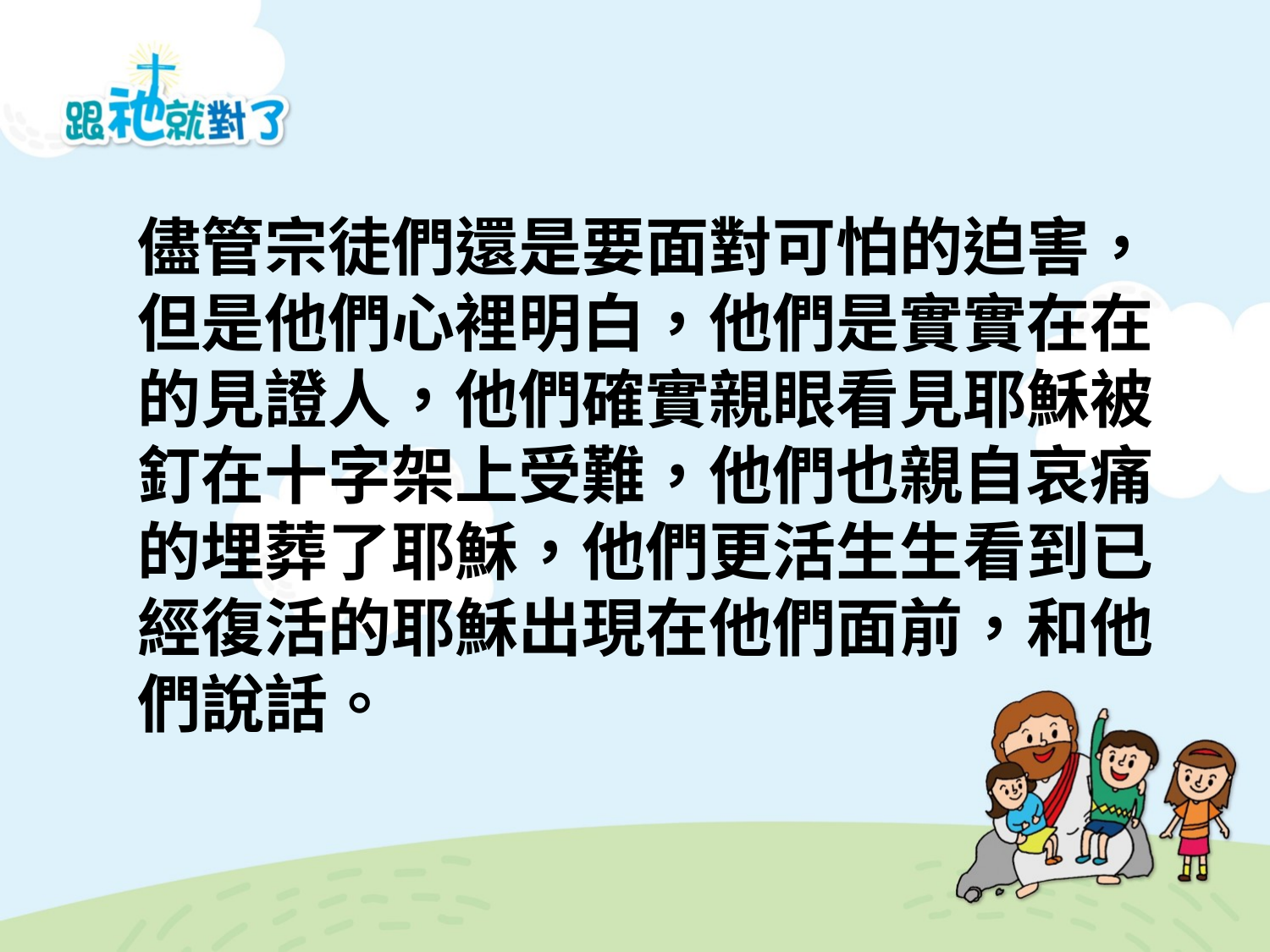

儘管宗徒們還是要面對可怕的迫害，但是他們心裡明白，他們是實實在在的見證人，他們確實親眼看見耶穌被釘在十字架上受難，他們也親自哀痛的埋葬了耶穌，他們更活生生看到已經復活的耶穌出現在他們面前，和他們說話。